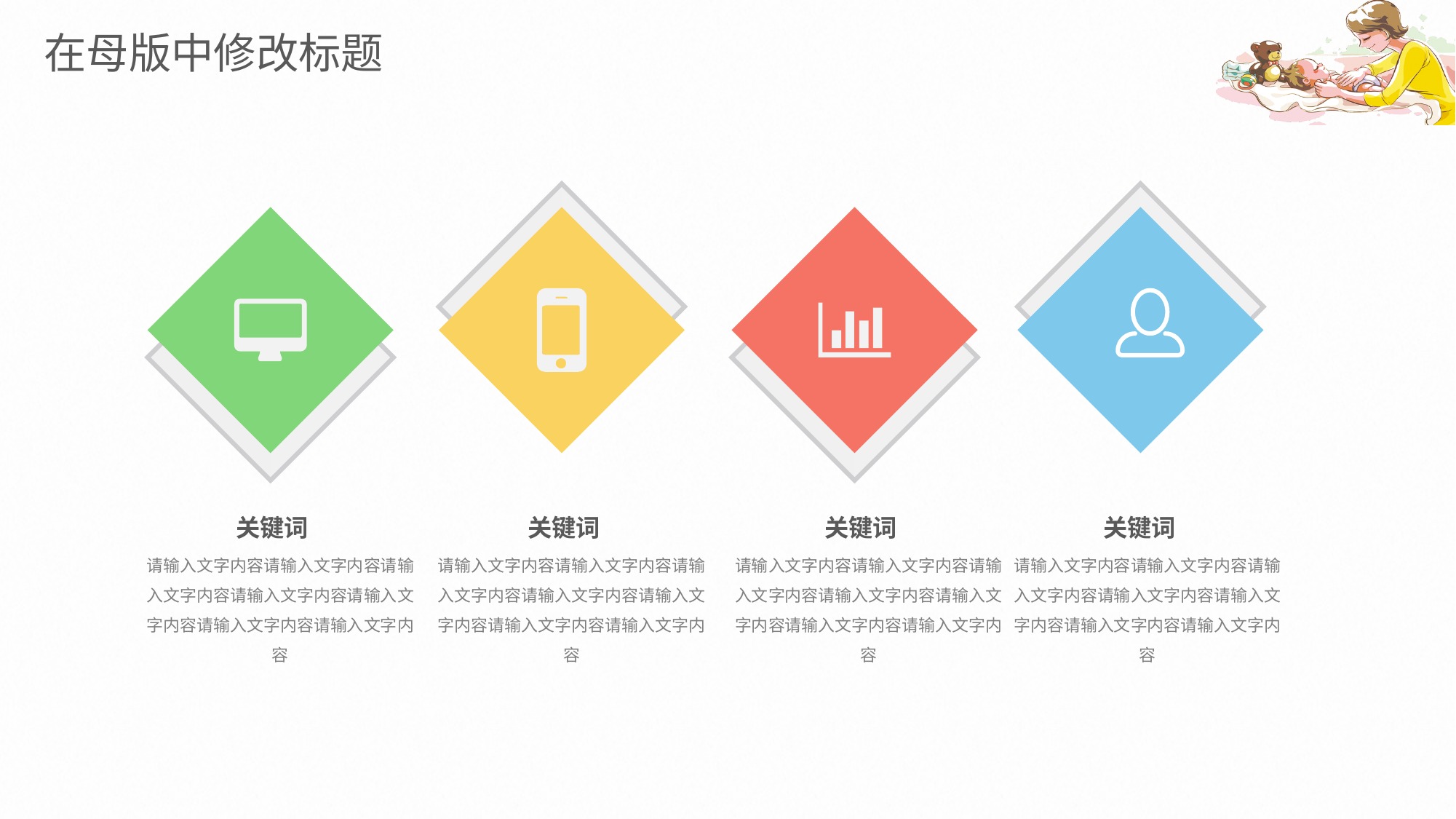

关键词
请输入文字内容请输入文字内容请输入文字内容请输入文字内容请输入文字内容请输入文字内容请输入文字内容
 关键词
请输入文字内容请输入文字内容请输入文字内容请输入文字内容请输入文字内容请输入文字内容请输入文字内容
 关键词
请输入文字内容请输入文字内容请输入文字内容请输入文字内容请输入文字内容请输入文字内容请输入文字内容
 关键词
请输入文字内容请输入文字内容请输入文字内容请输入文字内容请输入文字内容请输入文字内容请输入文字内容